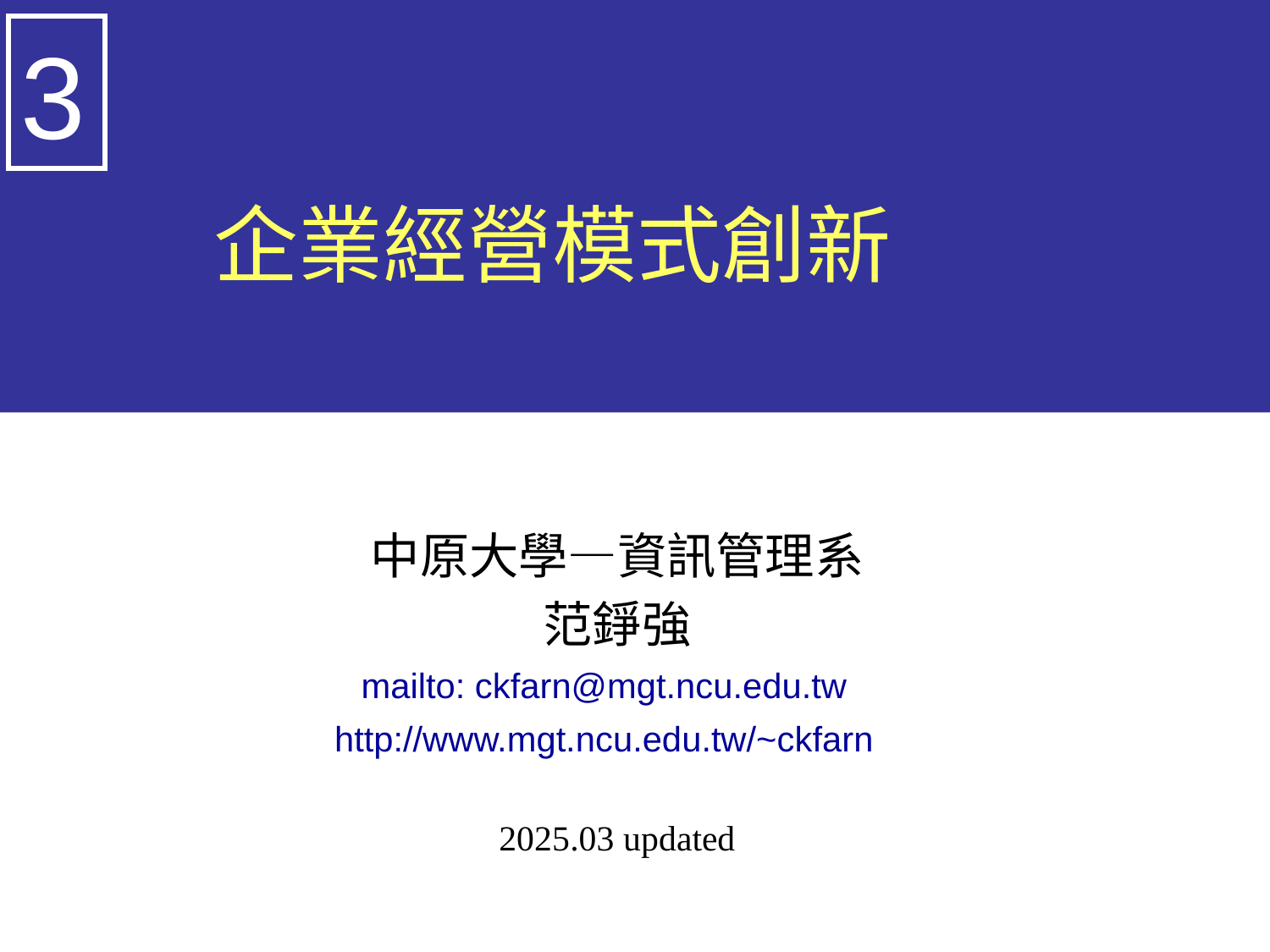

3
# 企業經營模式創新

中原大學—資訊管理系
范錚強
mailto: ckfarn@mgt.ncu.edu.tw
http://www.mgt.ncu.edu.tw/~ckfarn

2025.03 updated